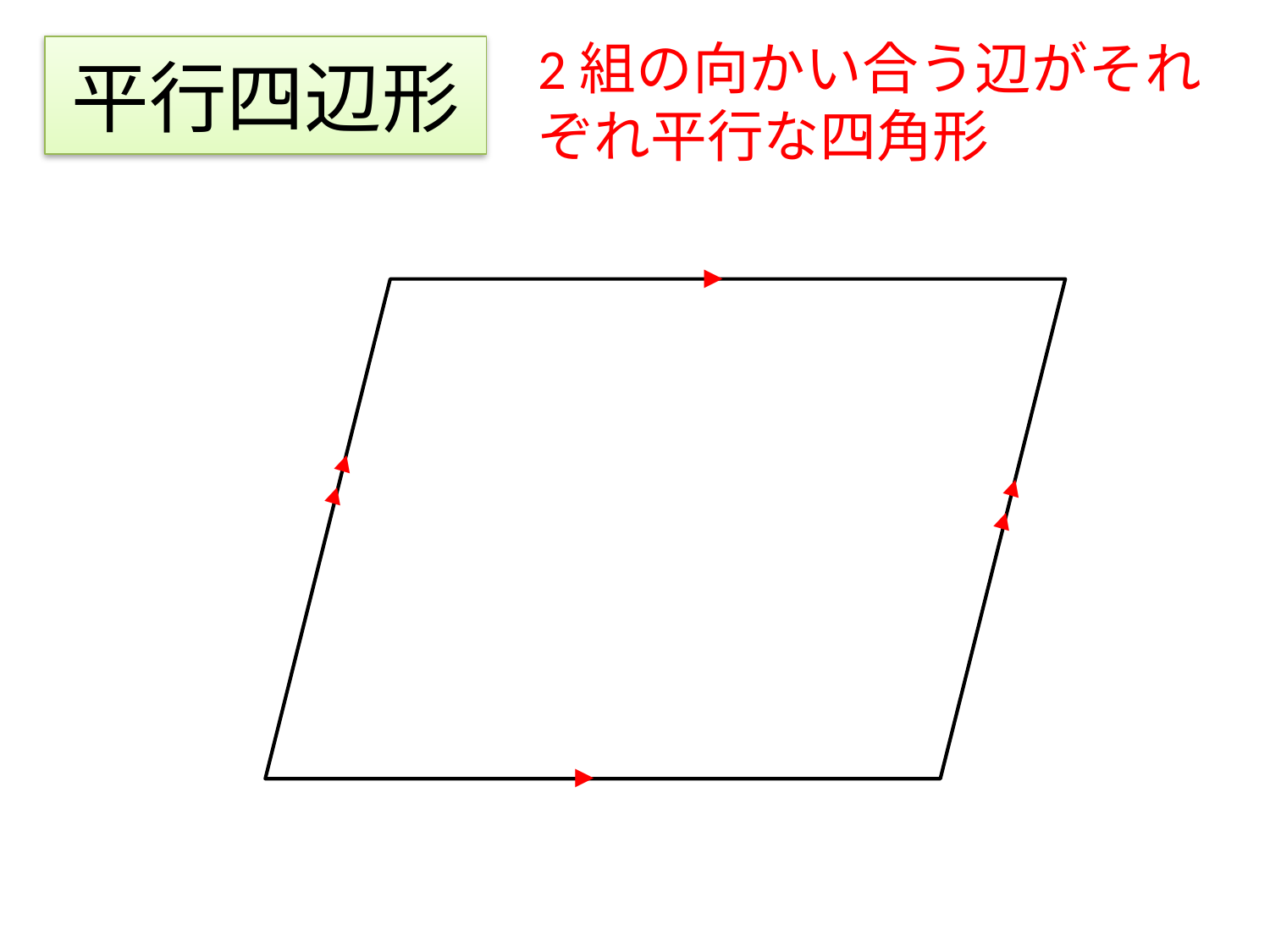

2組の向かい合う辺がそれぞれ平行な四角形
# 平行四辺形
▼

▼
▼
▼
▼
▼